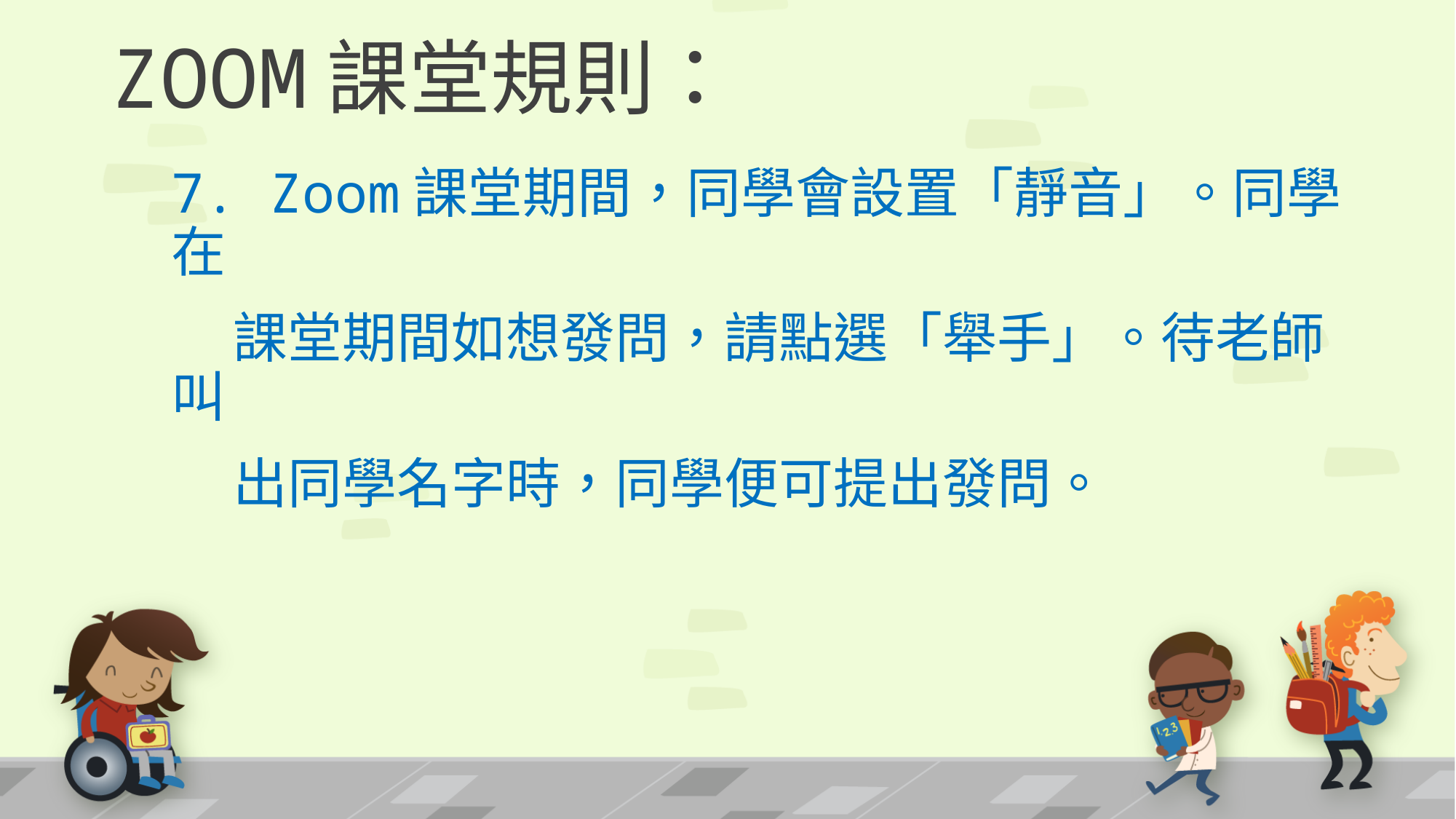

# ZOOM課堂規則：
7. Zoom課堂期間，同學會設置「靜音」。同學在
    課堂期間如想發問，請點選「舉手」。待老師叫
    出同學名字時，同學便可提出發問。